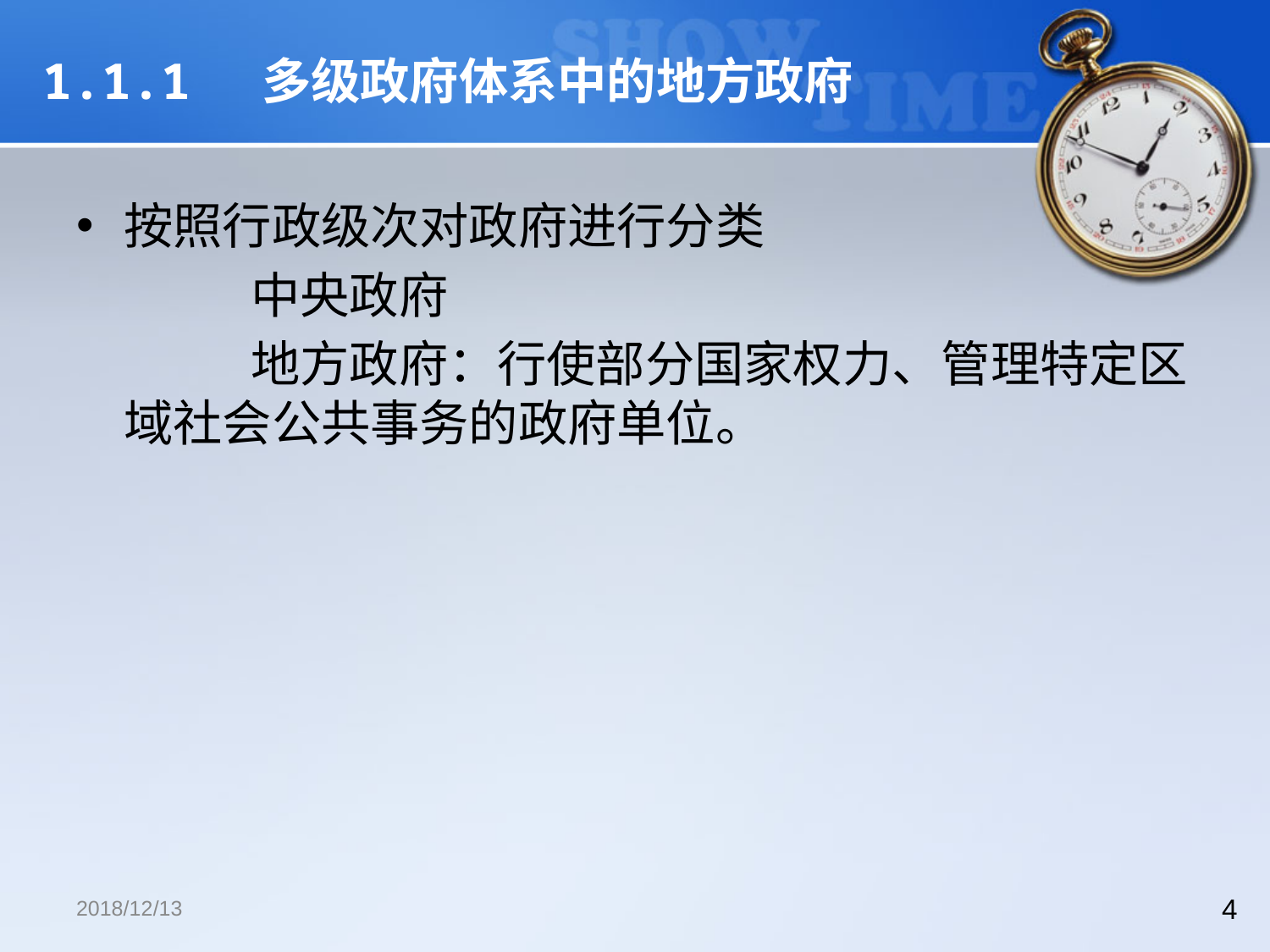

# 1.1.1  多级政府体系中的地方政府
按照行政级次对政府进行分类
		中央政府
		地方政府：行使部分国家权力、管理特定区域社会公共事务的政府单位。
2018/12/13
4